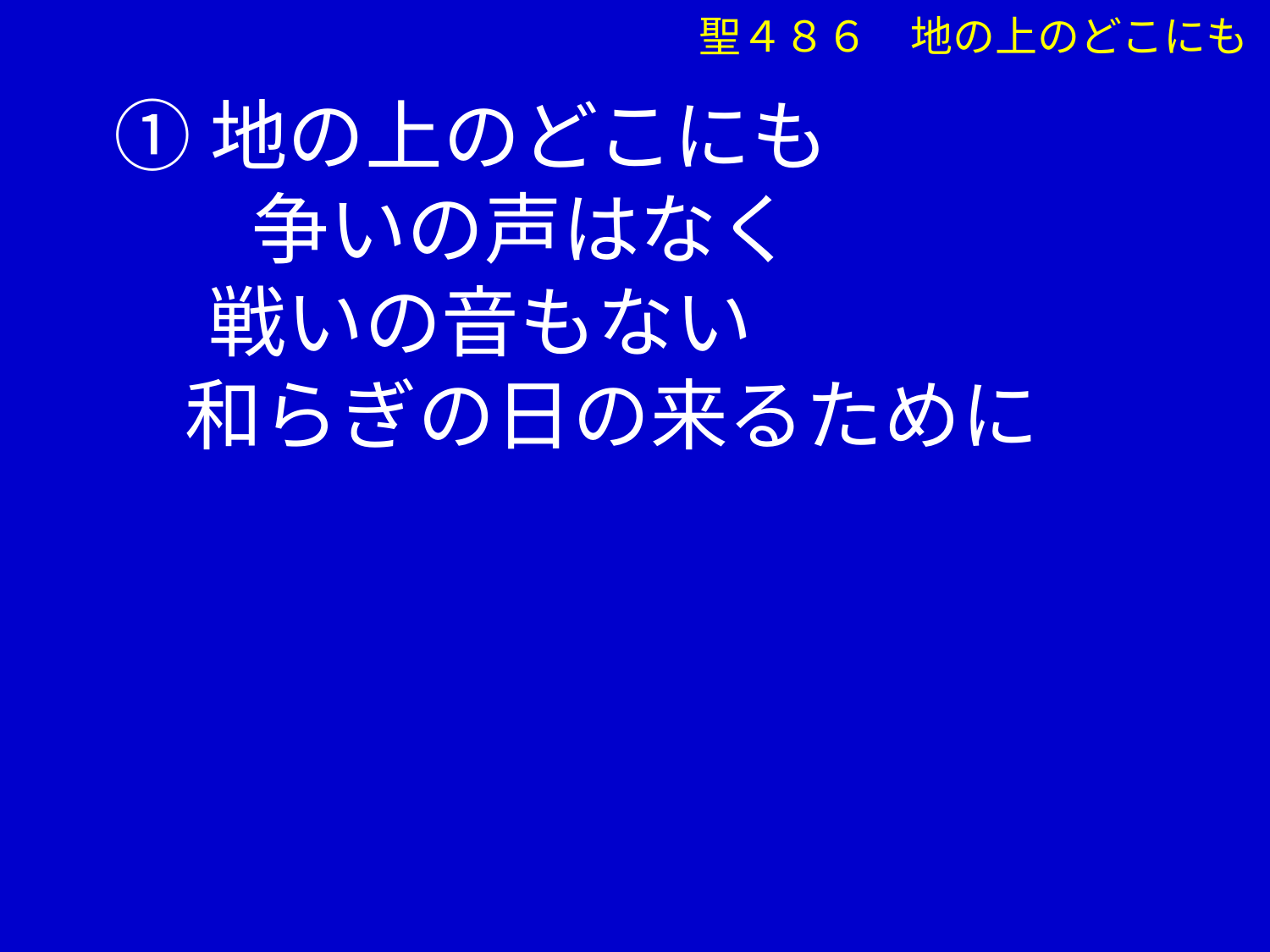

聖４８６　地の上のどこにも
  ①地の上のどこにも
　　 争いの声はなく
　   戦いの音もない
     和らぎの日の来るために